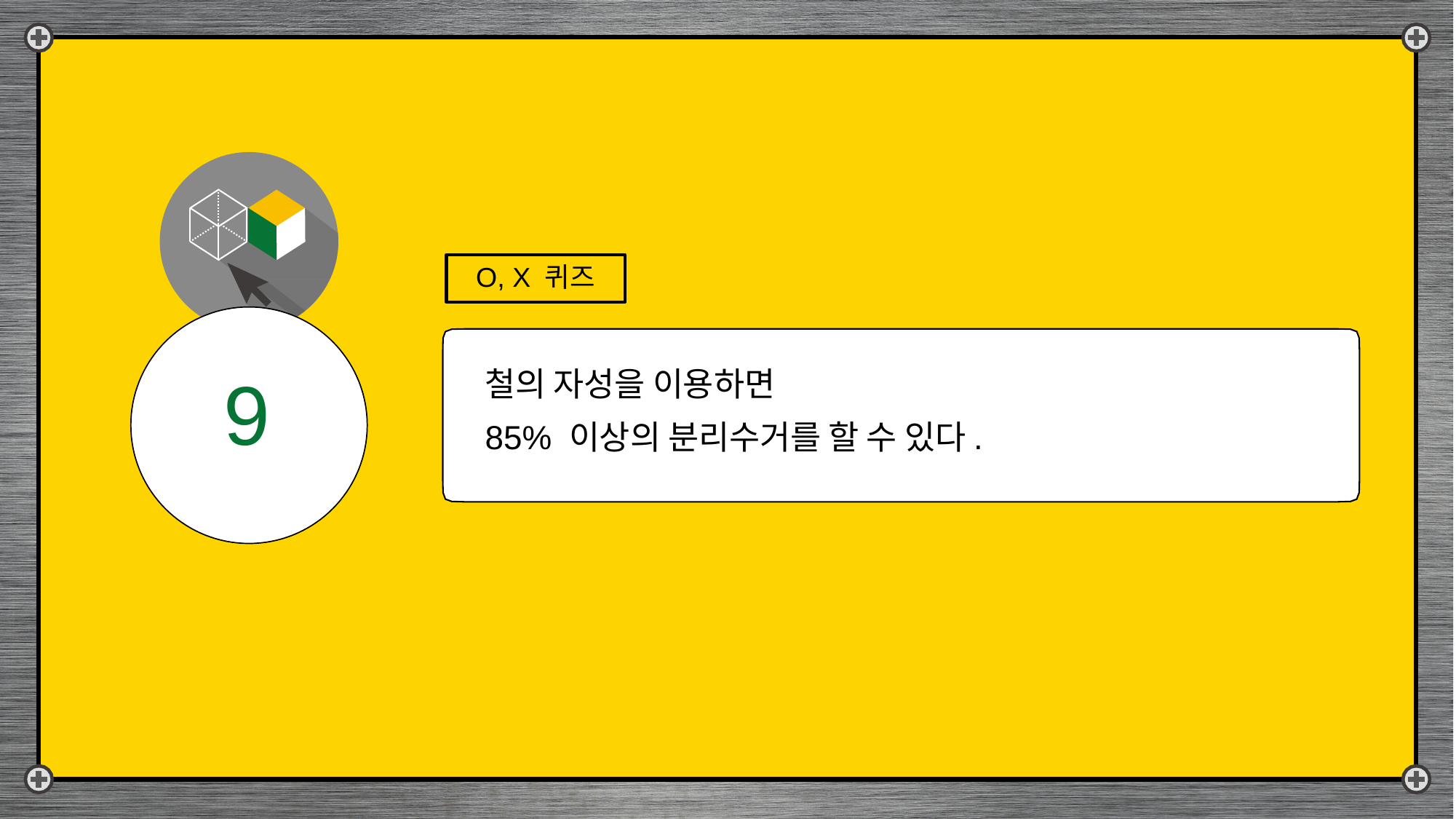

O, X 퀴즈

9
철의 자성을 이용하면
85% 이상의 분리수거를 할 수 있다.